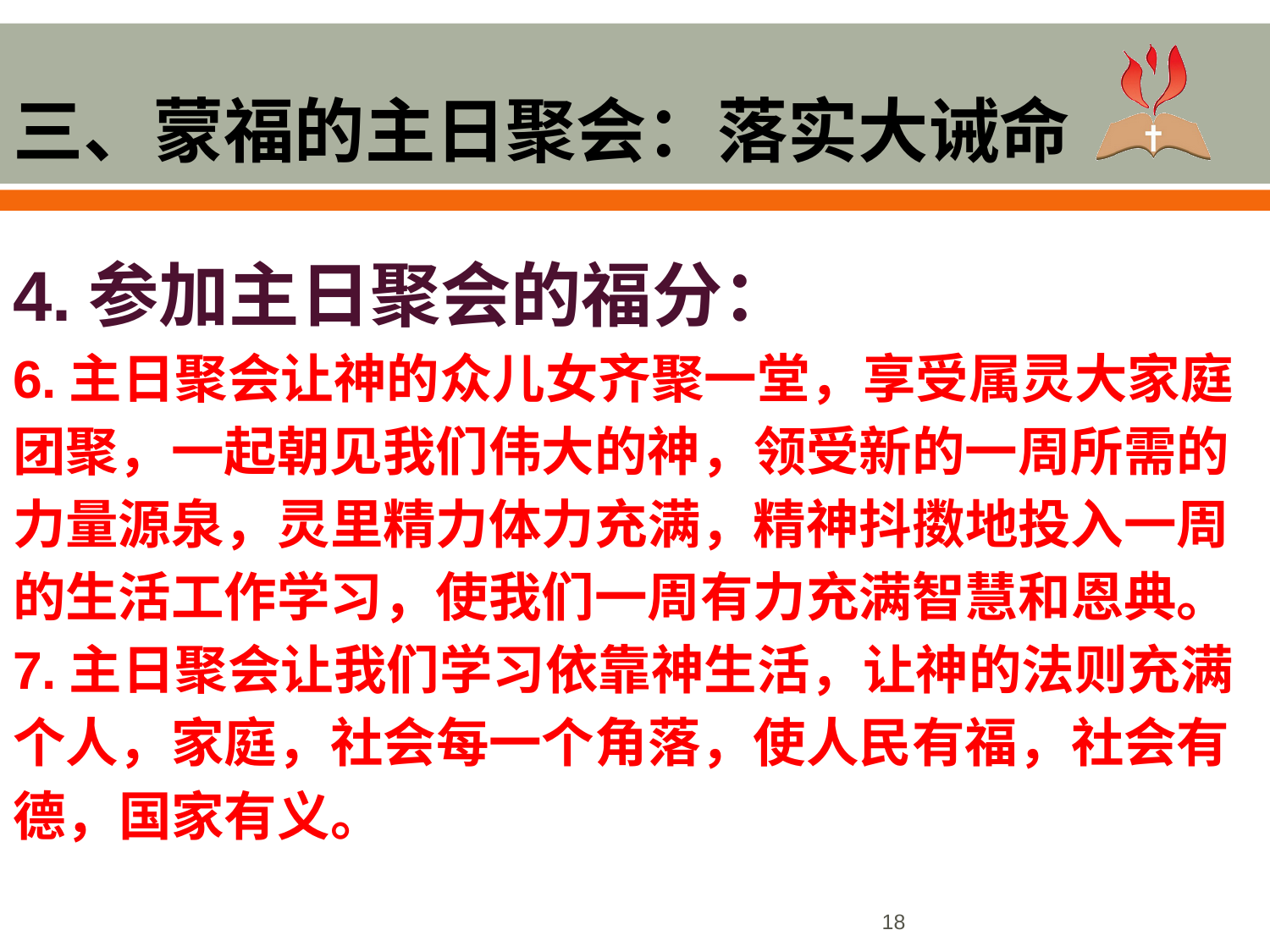

#
三、蒙福的主日聚会：落实大诫命

4.参加主日聚会的福分：
6.主日聚会让神的众儿女齐聚一堂，享受属灵大家庭团聚，一起朝见我们伟大的神，领受新的一周所需的力量源泉，灵里精力体力充满，精神抖擞地投入一周的生活工作学习，使我们一周有力充满智慧和恩典。7.主日聚会让我们学习依靠神生活，让神的法则充满个人，家庭，社会每一个角落，使人民有福，社会有德，国家有义。
18